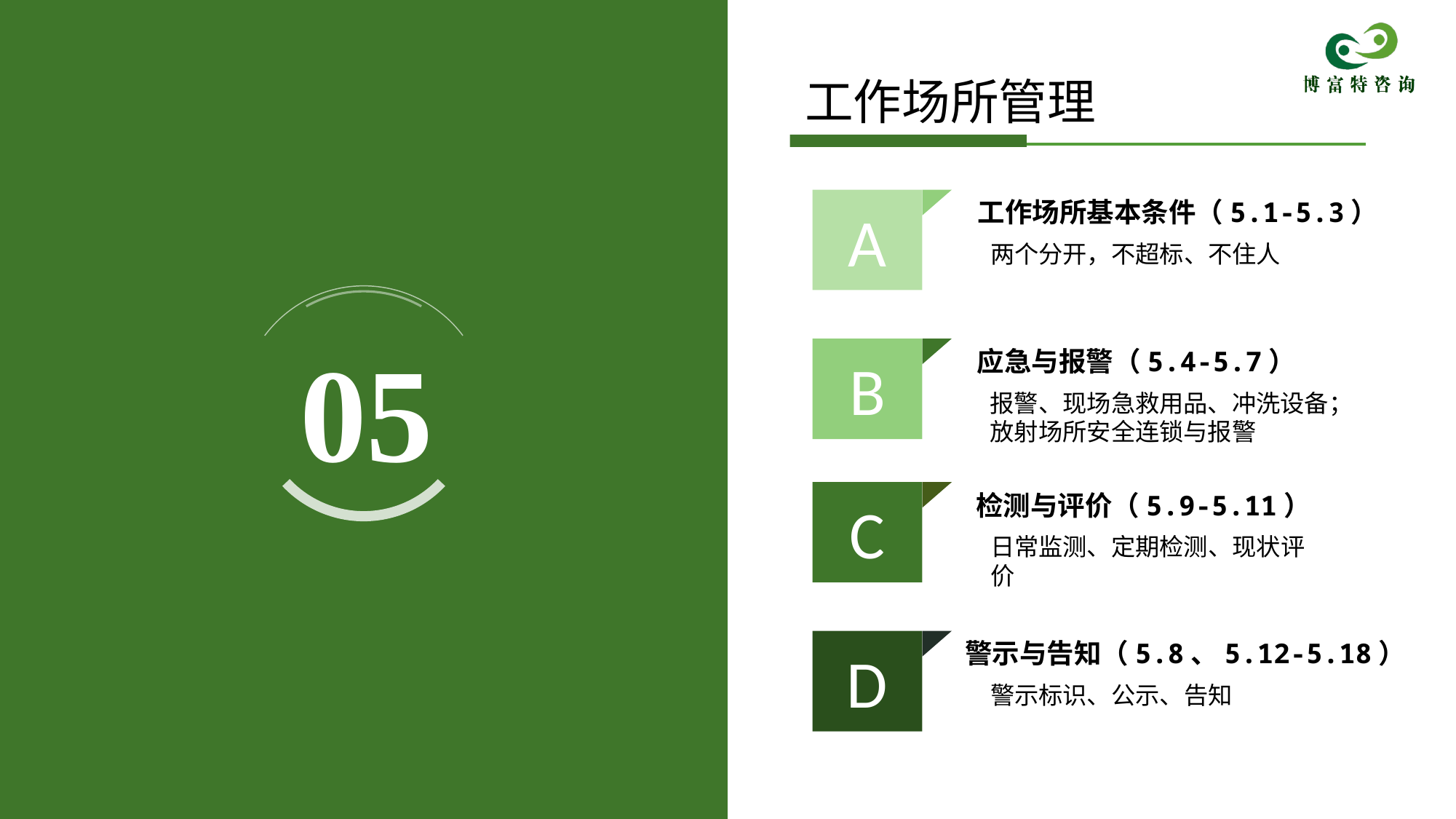

工作场所管理

A

工作场所基本条件（5.1-5.3）
两个分开，不超标、不住人

05
B

应急与报警（5.4-5.7）
报警、现场急救用品、冲洗设备；放射场所安全连锁与报警
C

检测与评价（5.9-5.11）
日常监测、定期检测、现状评价
D

警示与告知（5.8、5.12-5.18）
警示标识、公示、告知